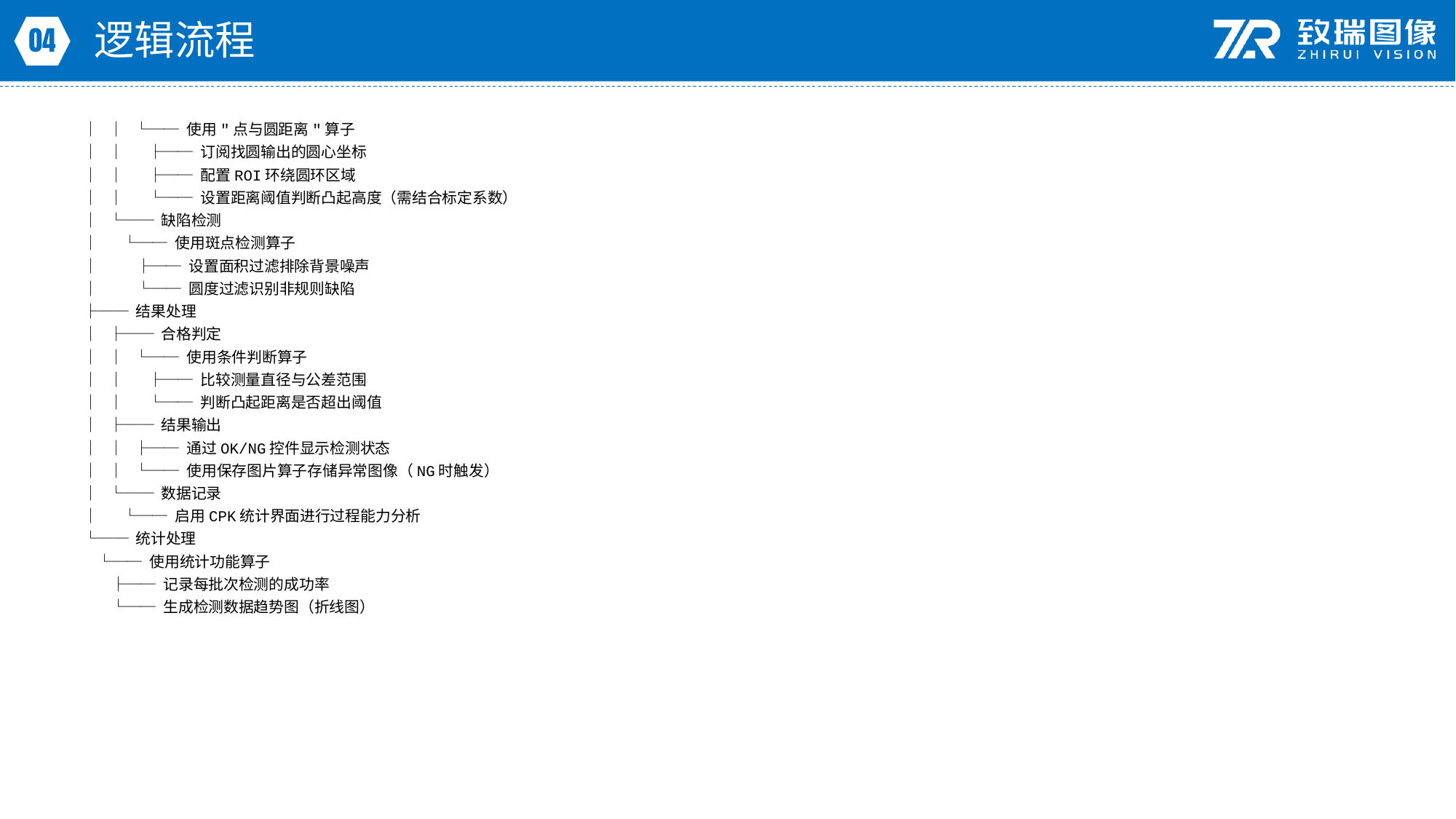

逻辑流程
04

│   │   └── 使用"点与圆距离"算子
│   │       ├── 订阅找圆输出的圆心坐标
│   │       ├── 配置ROI环绕圆环区域
│   │       └── 设置距离阈值判断凸起高度（需结合标定系数）
│   └── 缺陷检测
│       └── 使用斑点检测算子
│           ├── 设置面积过滤排除背景噪声
│           └── 圆度过滤识别非规则缺陷
├── 结果处理
│   ├── 合格判定
│   │   └── 使用条件判断算子
│   │       ├── 比较测量直径与公差范围
│   │       └── 判断凸起距离是否超出阈值
│   ├── 结果输出
│   │   ├── 通过OK/NG控件显示检测状态
│   │   └── 使用保存图片算子存储异常图像（NG时触发）
│   └── 数据记录
│       └── 启用CPK统计界面进行过程能力分析
└── 统计处理
    └── 使用统计功能算子
        ├── 记录每批次检测的成功率
        └── 生成检测数据趋势图（折线图）